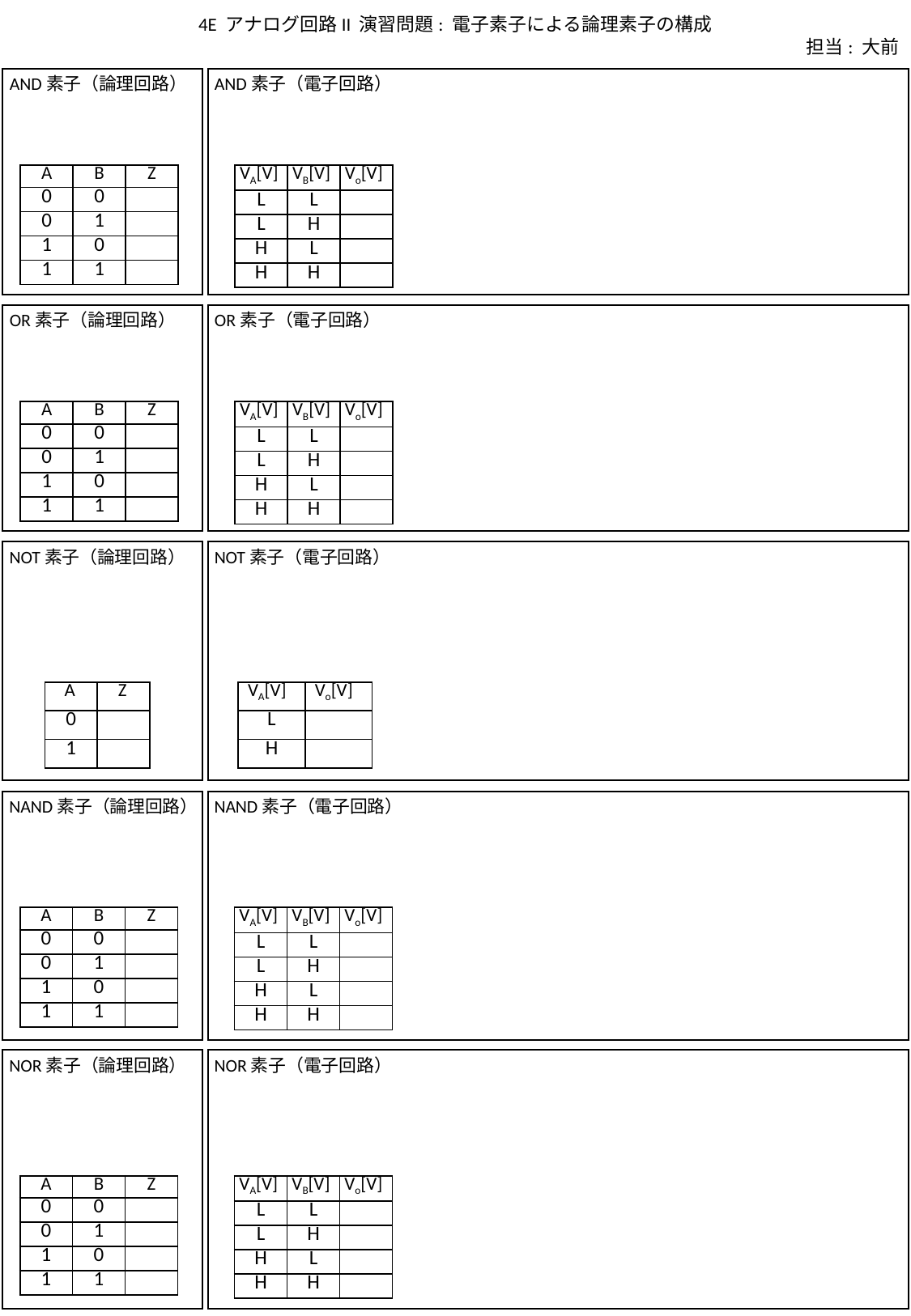

4E アナログ回路II 演習問題: 電子素子による論理素子の構成
担当: 大前
AND素子（論理回路）
AND素子（電子回路）

| A | B | Z |
| --- | --- | --- |
| 0 | 0 |  |
| 0 | 1 |  |
| 1 | 0 |  |
| 1 | 1 |  |
| VA[V] | VB[V] | Vo[V] |
| --- | --- | --- |
| L | L |  |
| L | H |  |
| H | L |  |
| H | H |  |
OR素子（論理回路）
OR素子（電子回路）

| A | B | Z |
| --- | --- | --- |
| 0 | 0 |  |
| 0 | 1 |  |
| 1 | 0 |  |
| 1 | 1 |  |
| VA[V] | VB[V] | Vo[V] |
| --- | --- | --- |
| L | L |  |
| L | H |  |
| H | L |  |
| H | H |  |
NOT素子（論理回路）
NOT素子（電子回路）

| A | Z |
| --- | --- |
| 0 |  |
| 1 |  |
| VA[V] | Vo[V] |
| --- | --- |
| L |  |
| H |  |
NAND素子（論理回路）
NAND素子（電子回路）

| A | B | Z |
| --- | --- | --- |
| 0 | 0 |  |
| 0 | 1 |  |
| 1 | 0 |  |
| 1 | 1 |  |
| VA[V] | VB[V] | Vo[V] |
| --- | --- | --- |
| L | L |  |
| L | H |  |
| H | L |  |
| H | H |  |
NOR素子（論理回路）
NOR素子（電子回路）

| A | B | Z |
| --- | --- | --- |
| 0 | 0 |  |
| 0 | 1 |  |
| 1 | 0 |  |
| 1 | 1 |  |
| VA[V] | VB[V] | Vo[V] |
| --- | --- | --- |
| L | L |  |
| L | H |  |
| H | L |  |
| H | H |  |